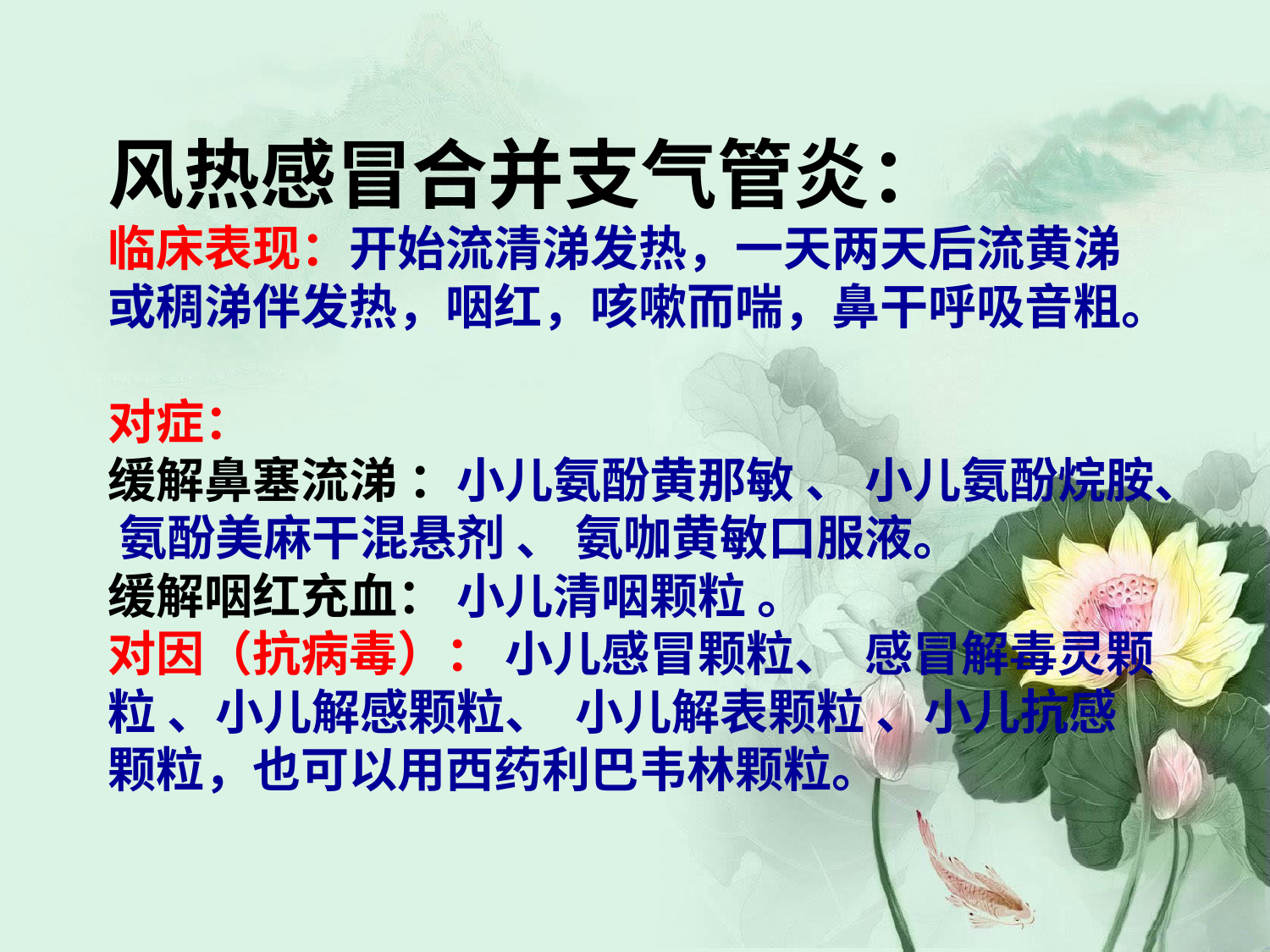

# 风热感冒合并支气管炎： 临床表现：开始流清涕发热，一天两天后流黄涕或稠涕伴发热，咽红，咳嗽而喘，鼻干呼吸音粗。 对症： 缓解鼻塞流涕 ：小儿氨酚黄那敏 、 小儿氨酚烷胺、 氨酚美麻干混悬剂 、 氨咖黄敏口服液。 缓解咽红充血： 小儿清咽颗粒 。 对因（抗病毒）： 小儿感冒颗粒、  感冒解毒灵颗粒 、小儿解感颗粒、  小儿解表颗粒 、小儿抗感颗粒，也可以用西药利巴韦林颗粒。